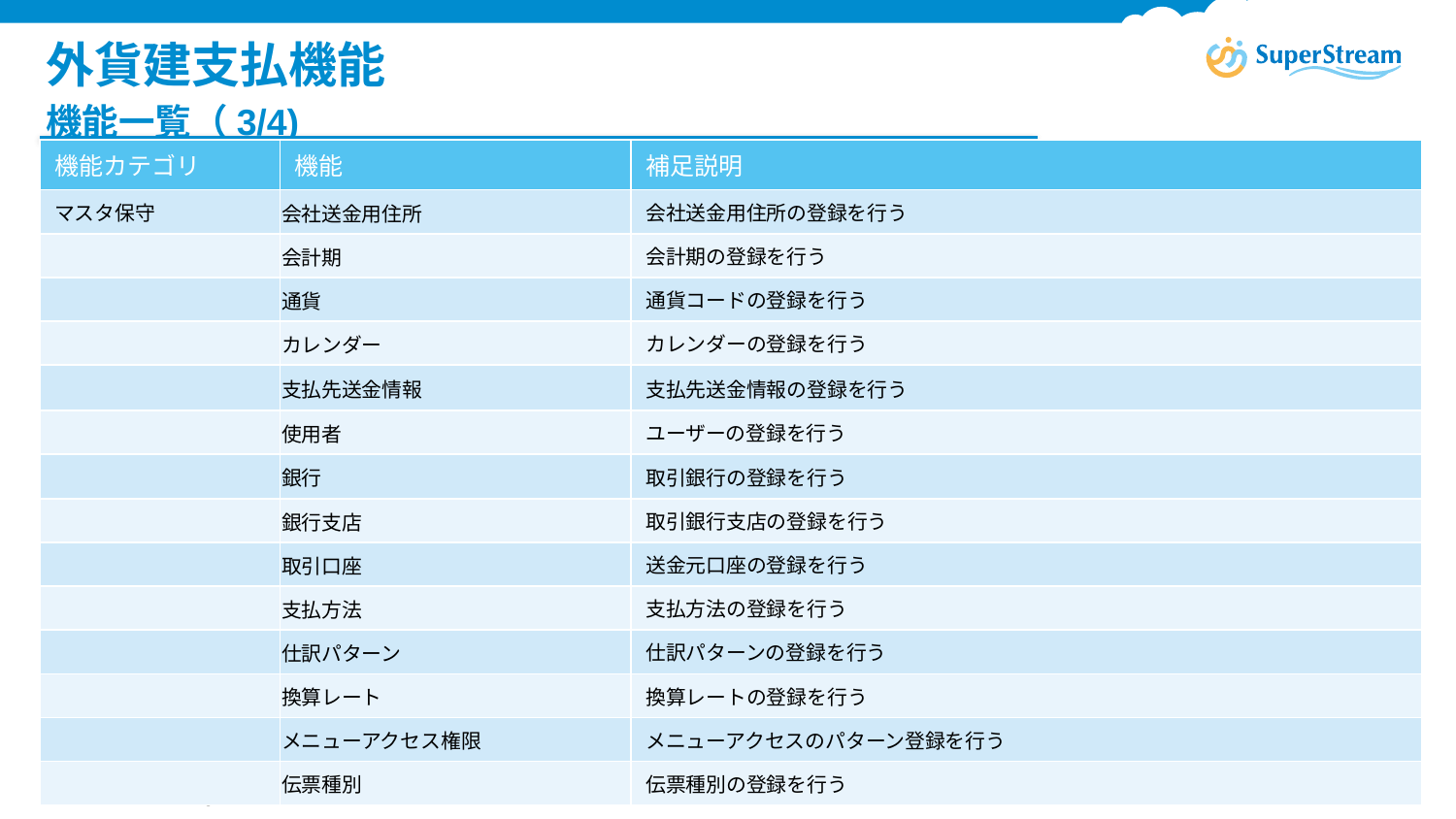

# 外貨建支払機能
機能一覧（3/4)

| 機能カテゴリ | 機能 | 補足説明 |
| --- | --- | --- |
| マスタ保守 | 会社送金用住所 | 会社送金用住所の登録を行う |
|  | 会計期 | 会計期の登録を行う |
|  | 通貨 | 通貨コードの登録を行う |
|  | カレンダー | カレンダーの登録を行う |
|  | 支払先送金情報 | 支払先送金情報の登録を行う |
|  | 使用者 | ユーザーの登録を行う |
|  | 銀行 | 取引銀行の登録を行う |
|  | 銀行支店 | 取引銀行支店の登録を行う |
|  | 取引口座 | 送金元口座の登録を行う |
|  | 支払方法 | 支払方法の登録を行う |
|  | 仕訳パターン | 仕訳パターンの登録を行う |
|  | 換算レート | 換算レートの登録を行う |
|  | メニューアクセス権限 | メニューアクセスのパターン登録を行う |
|  | 伝票種別 | 伝票種別の登録を行う |
©Canon IT Solutions Inc.  All rights reserved.
12